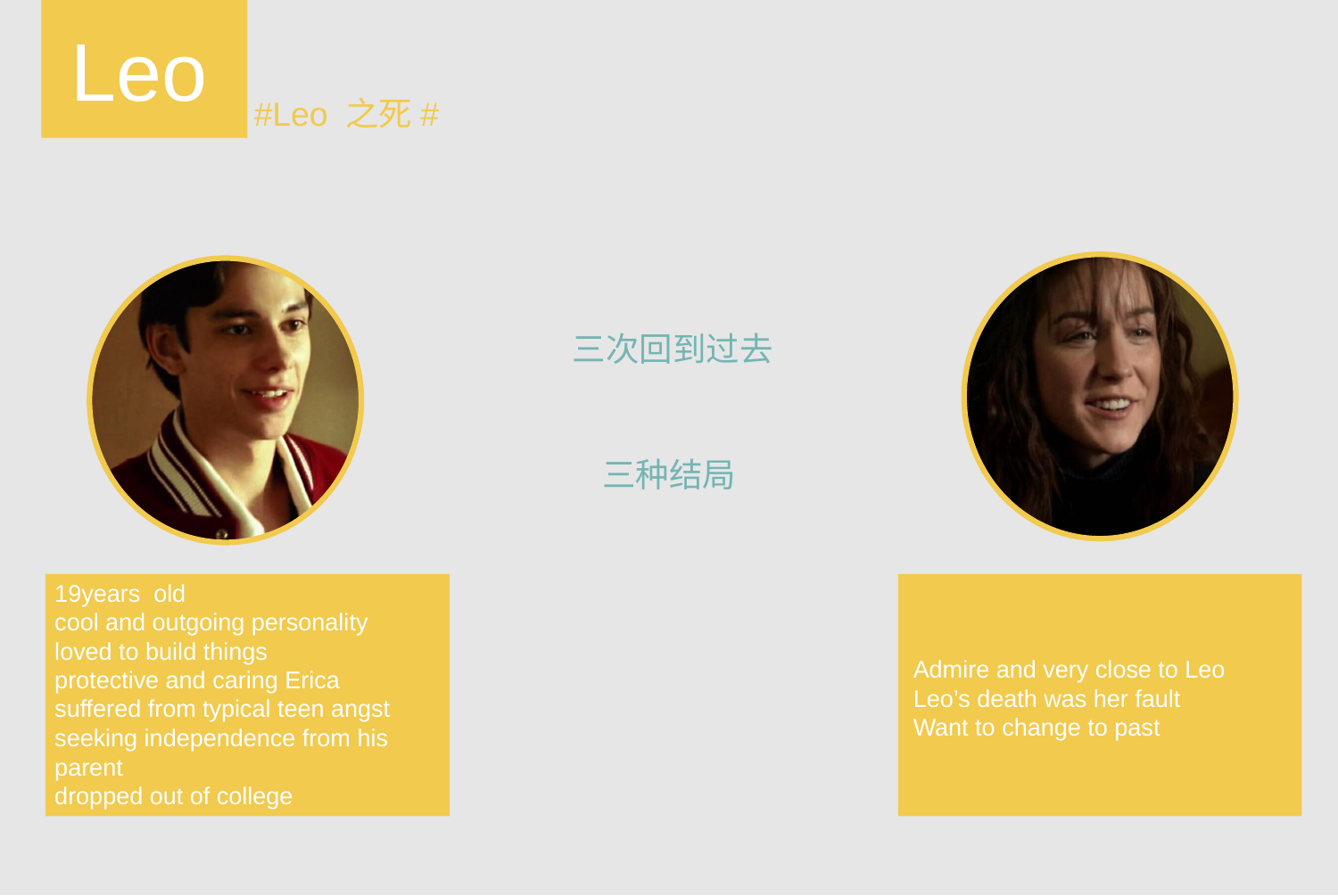

Leo
#Leo 之死#

三次回到过去
三种结局
19years  old
cool and outgoing personality
loved to build things
protective and caring Erica
suffered from typical teen angst
seeking independence from his parent
dropped out of college

Admire and very close to Leo
Leo’s death was her fault
Want to change to past